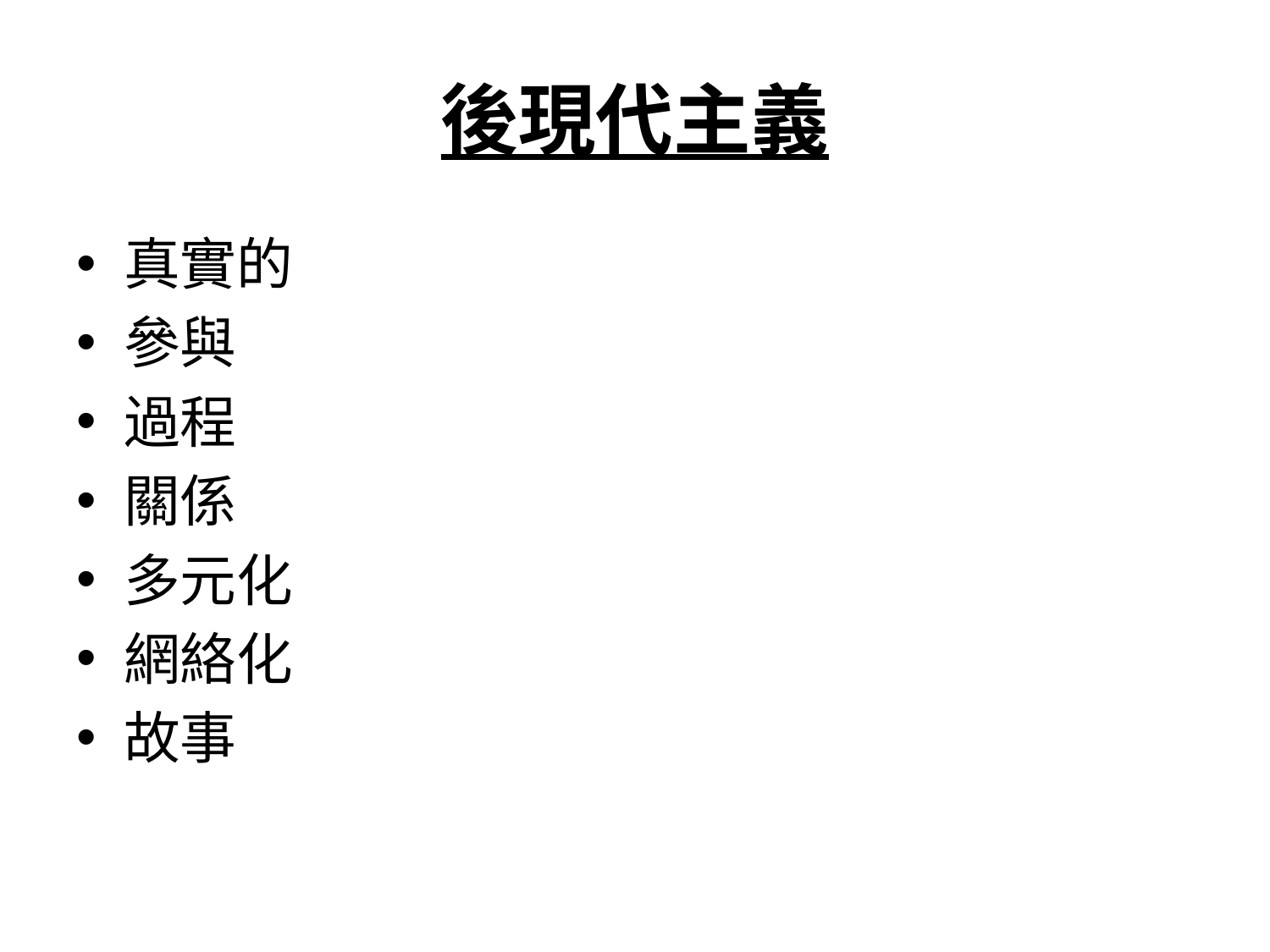

# 後現代主義
真實的
參與
過程
關係
多元化
網絡化
故事